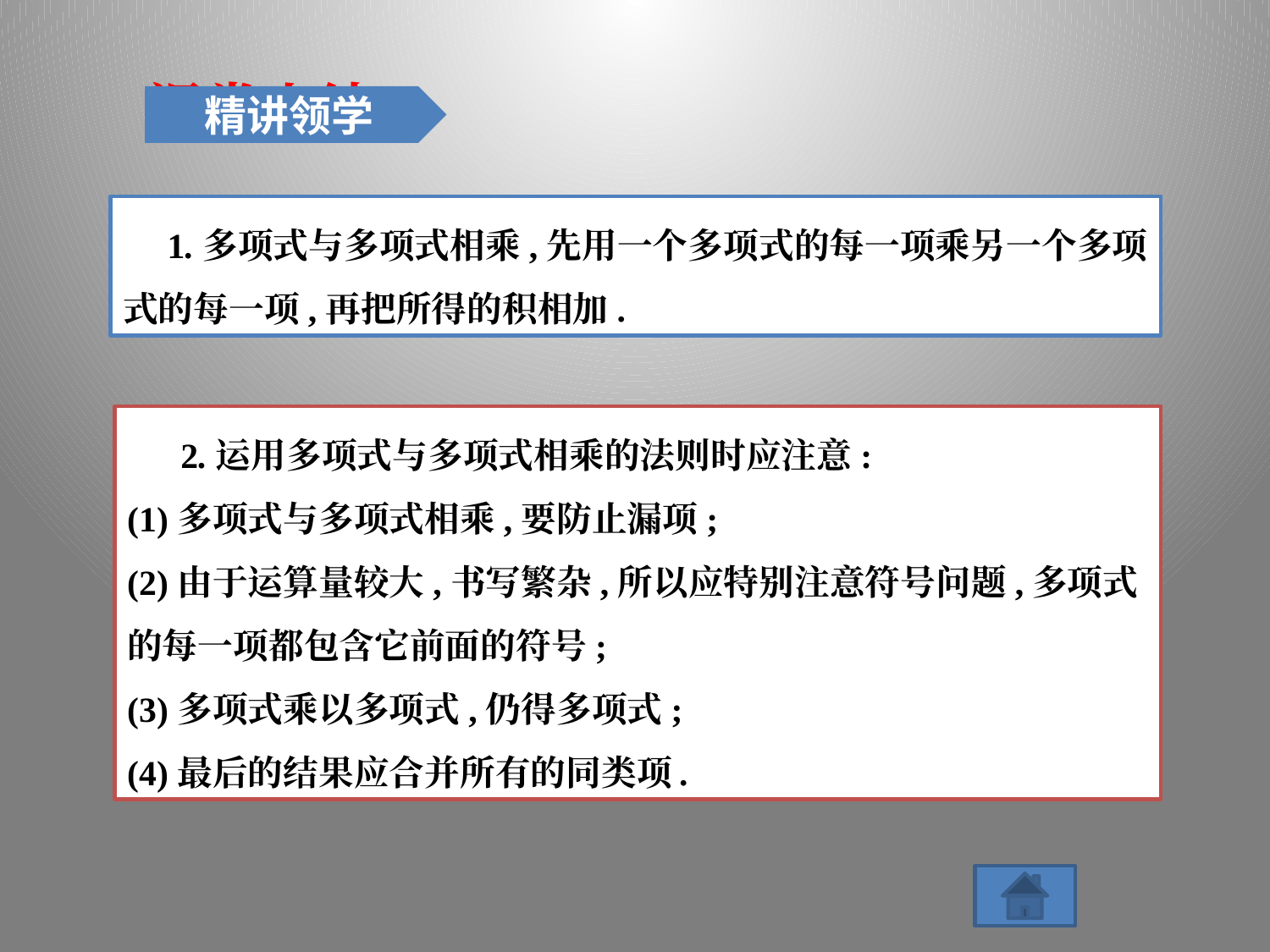

课堂小结
精讲领学
     1.多项式与多项式相乘,先用一个多项式的每一项乘另一个多项式的每一项,再把所得的积相加.
      2.运用多项式与多项式相乘的法则时应注意:
(1)多项式与多项式相乘,要防止漏项;
(2)由于运算量较大,书写繁杂,所以应特别注意符号问题,多项式的每一项都包含它前面的符号;
(3)多项式乘以多项式,仍得多项式;
(4)最后的结果应合并所有的同类项.